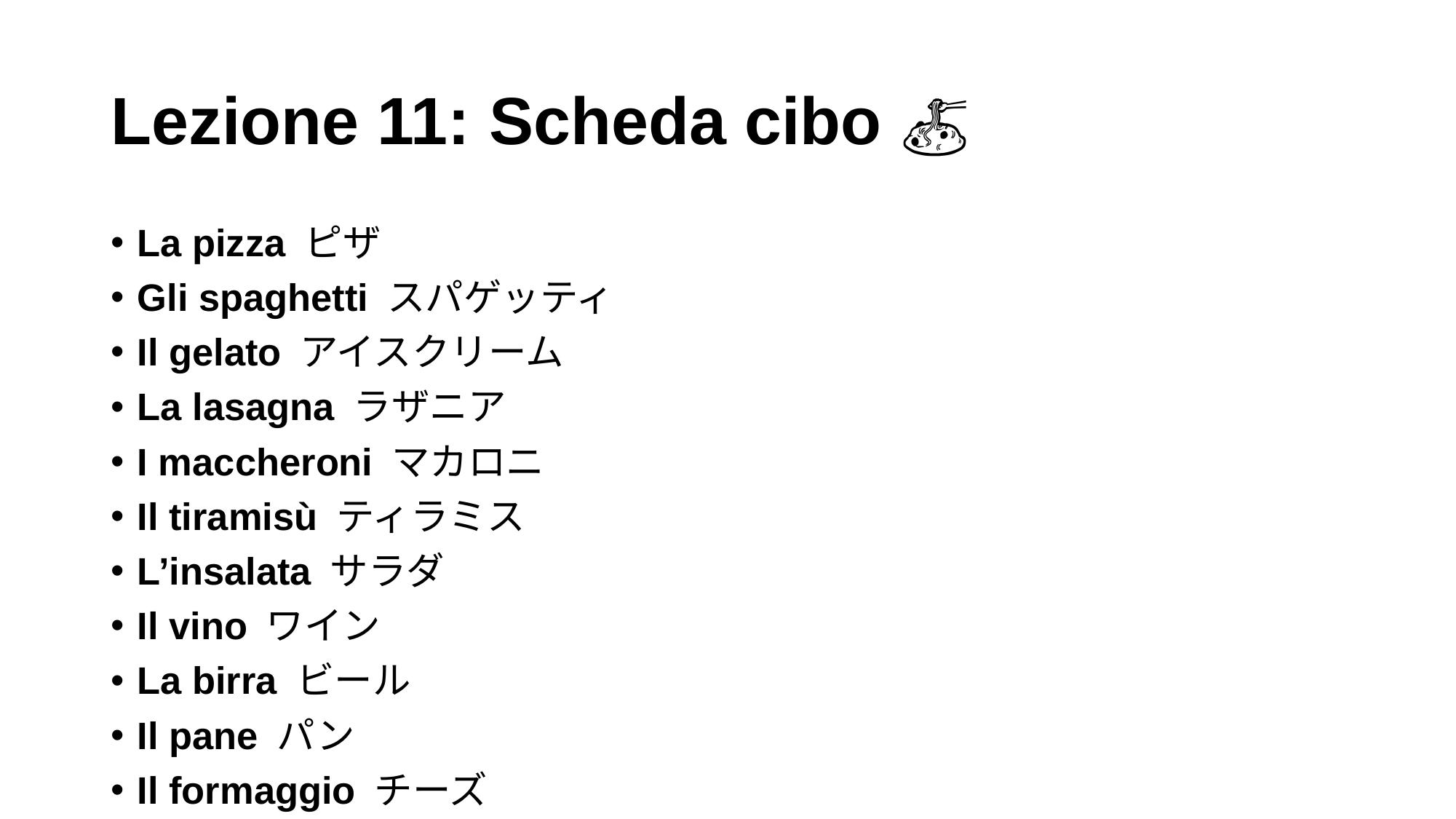

# Lezione 11: Scheda cibo 🍝
La pizza ピザ
Gli spaghetti スパゲッティ
Il gelato アイスクリーム
La lasagna ラザニア
I maccheroni マカロニ
Il tiramisù ティラミス
L’insalata サラダ
Il vino ワイン
La birra ビール
Il pane パン
Il formaggio チーズ